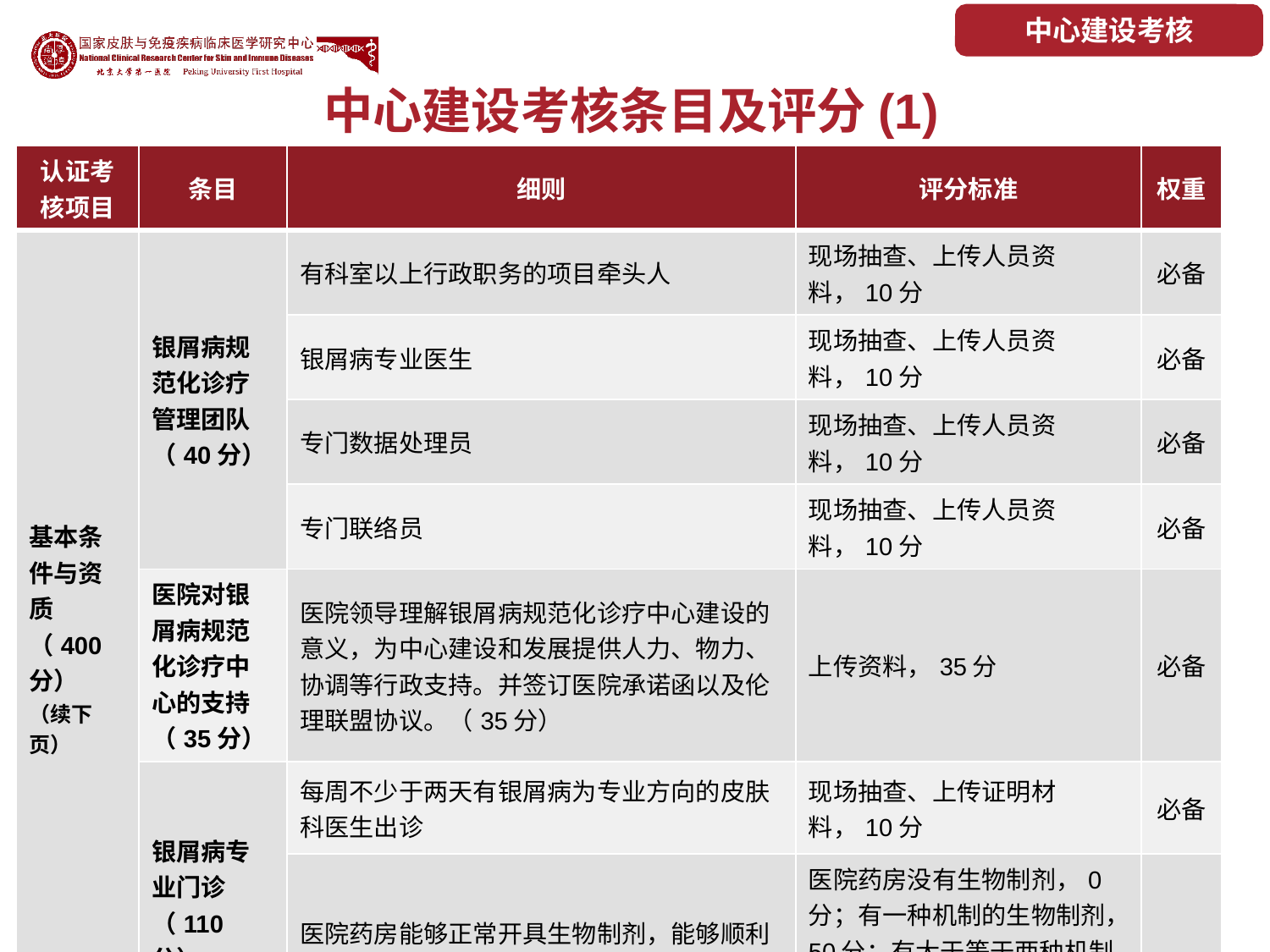

中心建设考核
# 中心建设考核条目及评分(1)
| 认证考核项目 | 条目 | 细则 | 评分标准 | 权重 |
| --- | --- | --- | --- | --- |
| 基本条件与资质（400分） （续下页） | 银屑病规范化诊疗管理团队（40分） | 有科室以上行政职务的项目牵头人 | 现场抽查、上传人员资料，10分 | 必备 |
|  |  | 银屑病专业医生 | 现场抽查、上传人员资料，10分 | 必备 |
|  |  | 专门数据处理员 | 现场抽查、上传人员资料，10分 | 必备 |
|  |  | 专门联络员 | 现场抽查、上传人员资料，10分 | 必备 |
|  | 医院对银屑病规范化诊疗中心的支持（35分） | 医院领导理解银屑病规范化诊疗中心建设的意义，为中心建设和发展提供人力、物力、协调等行政支持。并签订医院承诺函以及伦理联盟协议。（35分） | 上传资料，35分 | 必备 |
|  | 银屑病专业门诊（110分） | 每周不少于两天有银屑病为专业方向的皮肤科医生出诊 | 现场抽查、上传证明材料，10分 | 必备 |
|  |  | 医院药房能够正常开具生物制剂，能够顺利开展银屑病生物制剂治疗 | 医院药房没有生物制剂，0分；有一种机制的生物制剂，50分；有大于等于两种机制的生物制剂，100分 上传证明材料 |  |